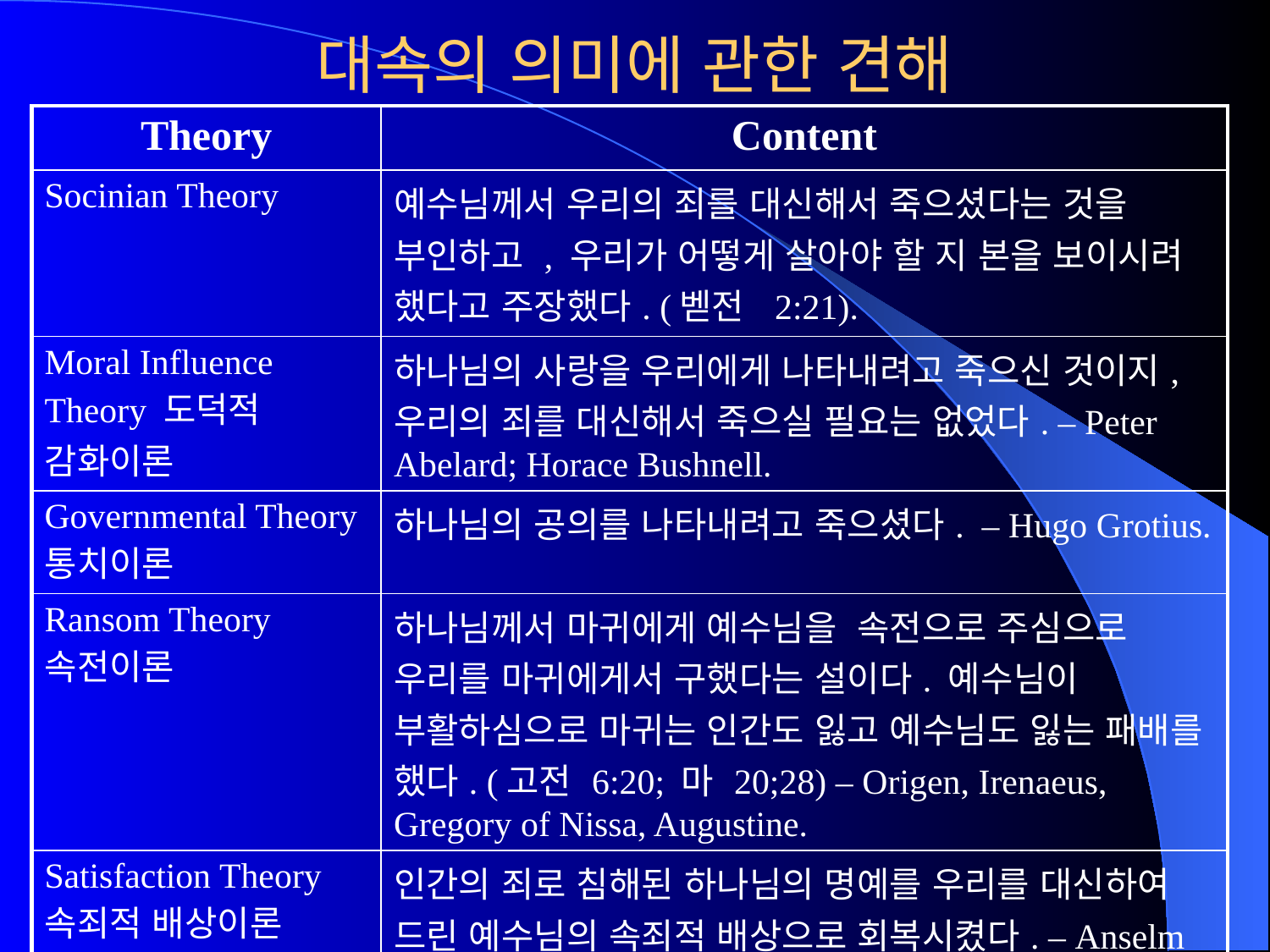

# 대속의 의미에 관한 견해
| Theory | Content |
| --- | --- |
| Socinian Theory | 예수님께서 우리의 죄를 대신해서 죽으셨다는 것을 부인하고 , 우리가 어떻게 살아야 할 지 본을 보이시려 했다고 주장했다. (벧전 2:21). |
| Moral Influence Theory 도덕적 감화이론 | 하나님의 사랑을 우리에게 나타내려고 죽으신 것이지, 우리의 죄를 대신해서 죽으실 필요는 없었다. – Peter Abelard; Horace Bushnell. |
| Governmental Theory 통치이론 | 하나님의 공의를 나타내려고 죽으셨다. – Hugo Grotius. |
| Ransom Theory 속전이론 | 하나님께서 마귀에게 예수님을 속전으로 주심으로 우리를 마귀에게서 구했다는 설이다. 예수님이 부활하심으로 마귀는 인간도 잃고 예수님도 잃는 패배를 했다. (고전 6:20; 마 20;28) – Origen, Irenaeus, Gregory of Nissa, Augustine. |
| Satisfaction Theory속죄적 배상이론 | 인간의 죄로 침해된 하나님의 명예를 우리를 대신하여 드린 예수님의 속죄적 배상으로 회복시켰다. – Anselm |